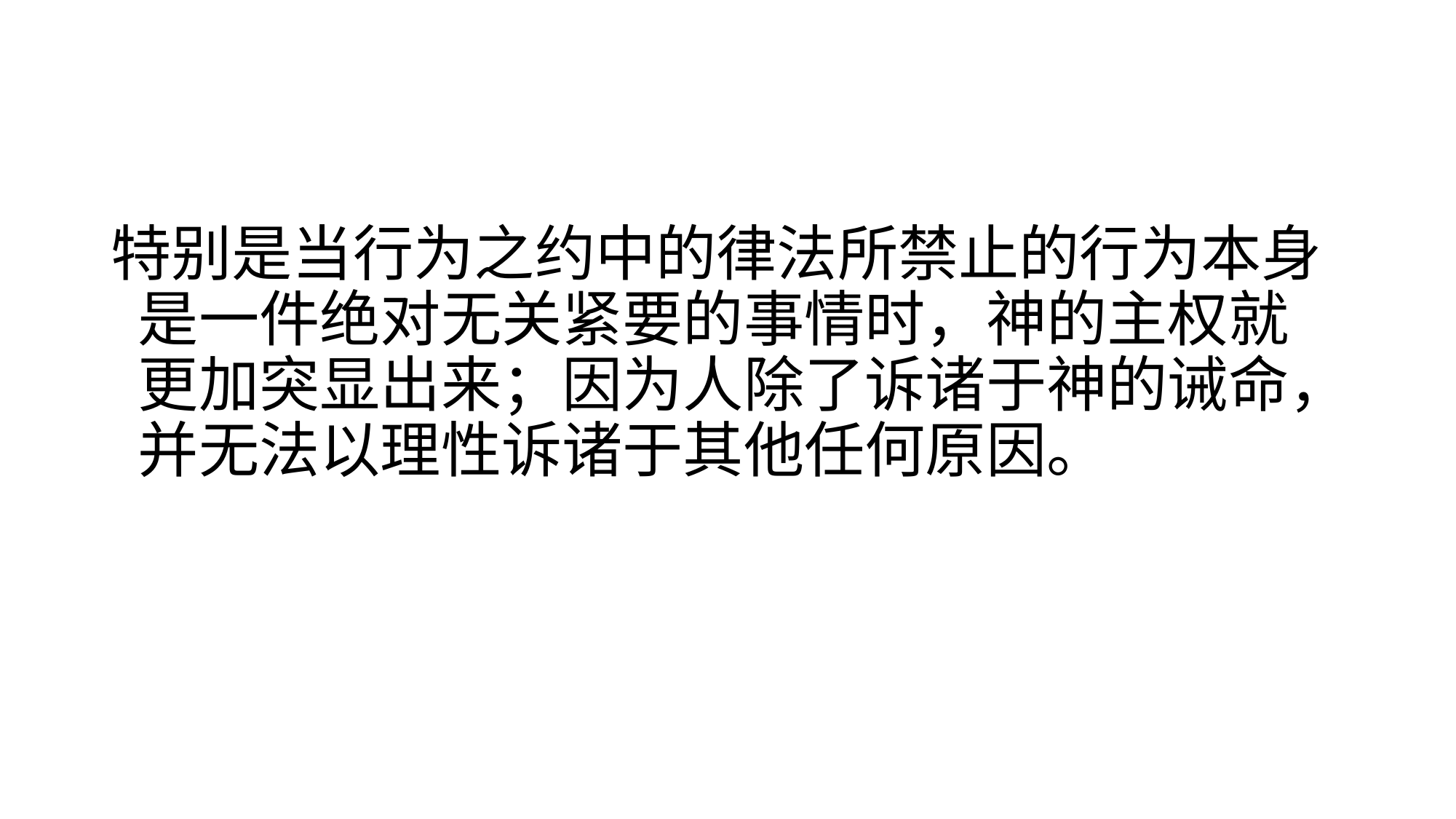

#
特别是当行为之约中的律法所禁止的行为本身是一件绝对无关紧要的事情时，神的主权就更加突显出来；因为人除了诉诸于神的诫命，并无法以理性诉诸于其他任何原因。